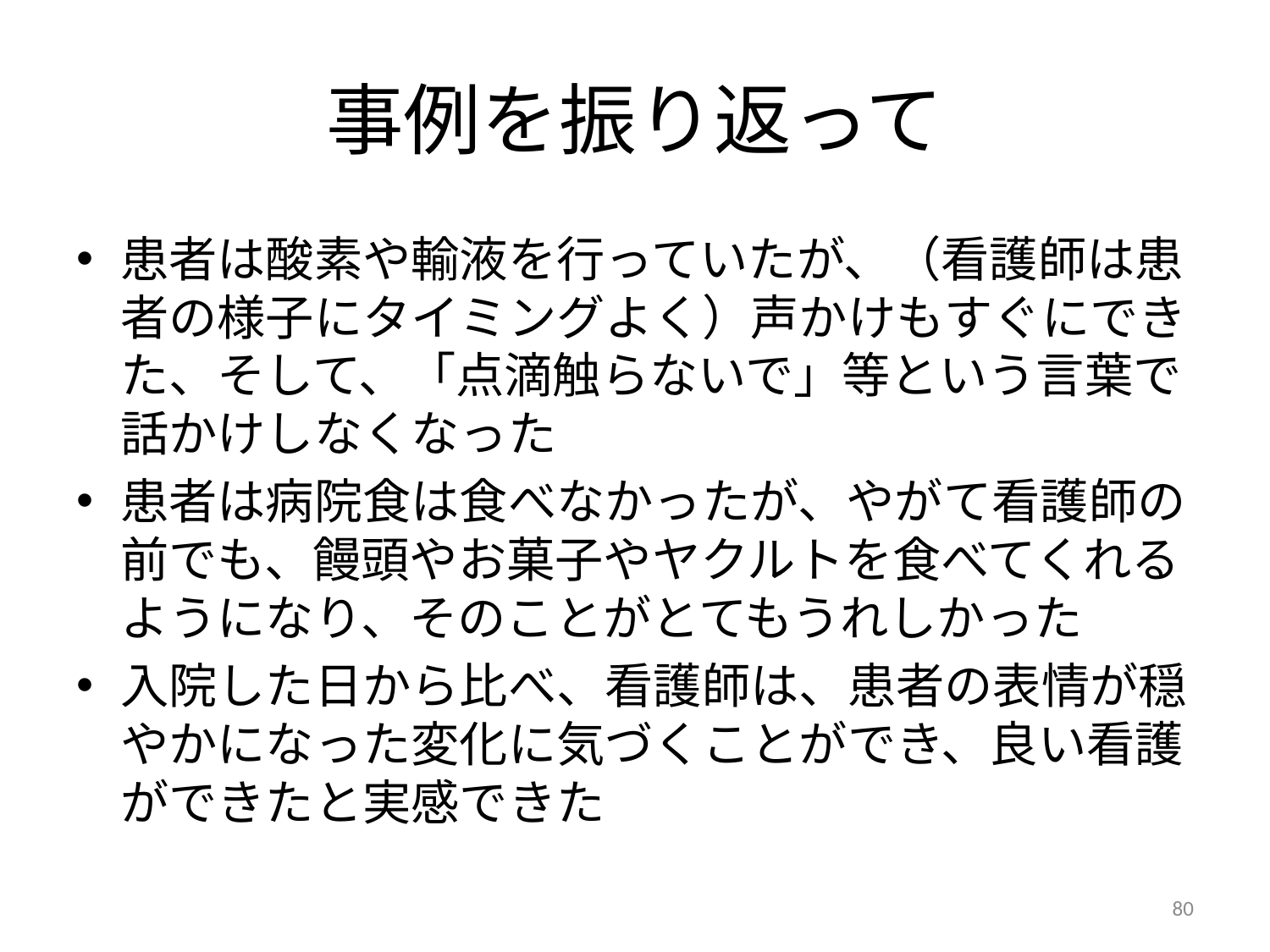

# 事例を振り返って
患者は酸素や輸液を行っていたが、（看護師は患者の様子にタイミングよく）声かけもすぐにできた、そして、「点滴触らないで」等という言葉で話かけしなくなった
患者は病院食は食べなかったが、やがて看護師の前でも、饅頭やお菓子やヤクルトを食べてくれるようになり、そのことがとてもうれしかった
入院した日から比べ、看護師は、患者の表情が穏やかになった変化に気づくことができ、良い看護ができたと実感できた

80